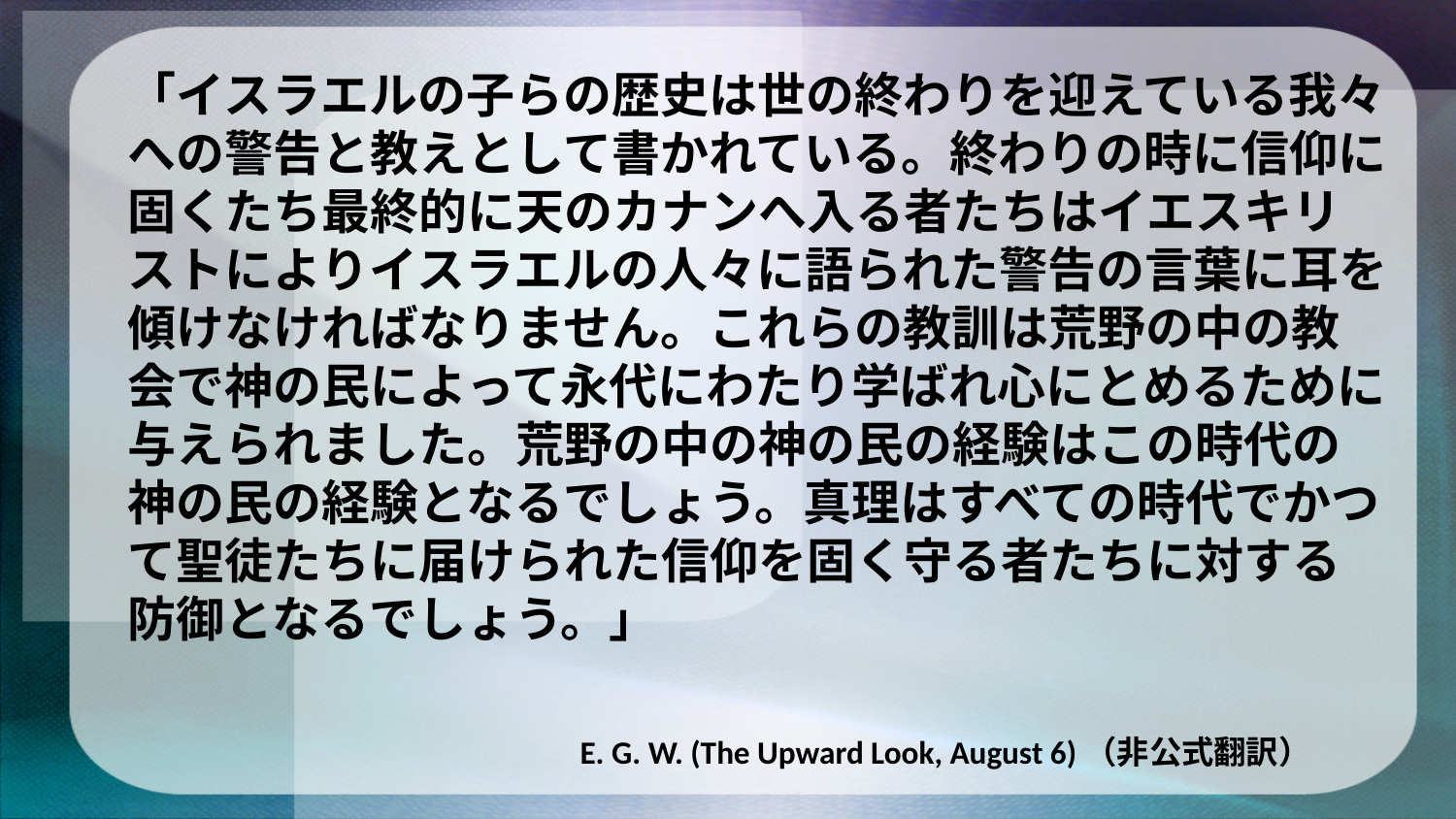

「イスラエルの子らの歴史は世の終わりを迎えている我々への警告と教えとして書かれている。終わりの時に信仰に固くたち最終的に天のカナンへ入る者たちはイエスキリストによりイスラエルの人々に語られた警告の言葉に耳を傾けなければなりません。これらの教訓は荒野の中の教会で神の民によって永代にわたり学ばれ心にとめるために与えられました。荒野の中の神の民の経験はこの時代の神の民の経験となるでしょう。真理はすべての時代でかつて聖徒たちに届けられた信仰を固く守る者たちに対する防御となるでしょう。」
E. G. W. (The Upward Look, August 6)（非公式翻訳）